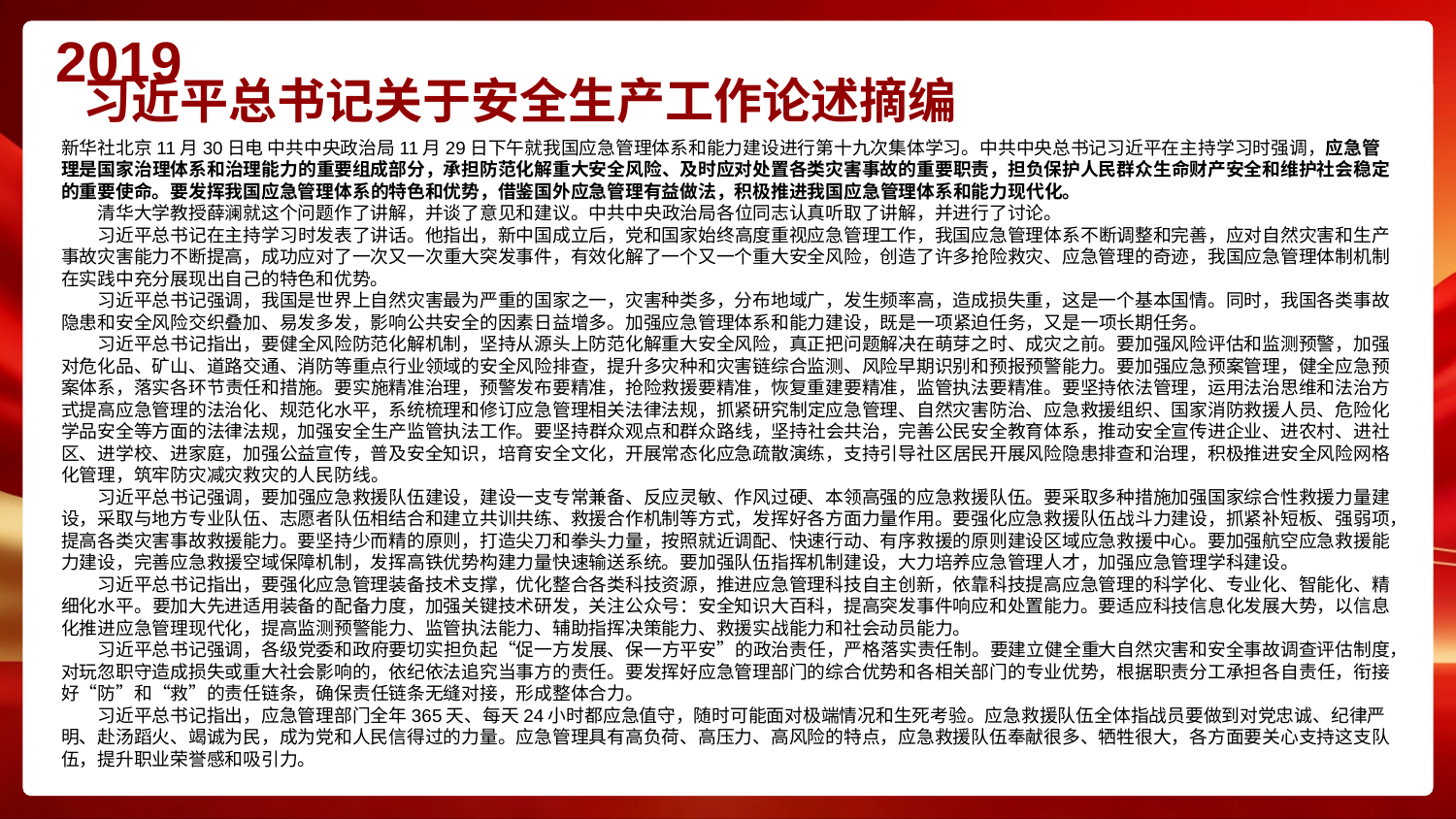

2019
# 习近平总书记关于安全生产工作论述摘编
新华社北京11月30日电 中共中央政治局11月29日下午就我国应急管理体系和能力建设进行第十九次集体学习。中共中央总书记习近平在主持学习时强调，应急管理是国家治理体系和治理能力的重要组成部分，承担防范化解重大安全风险、及时应对处置各类灾害事故的重要职责，担负保护人民群众生命财产安全和维护社会稳定的重要使命。要发挥我国应急管理体系的特色和优势，借鉴国外应急管理有益做法，积极推进我国应急管理体系和能力现代化。
　　清华大学教授薛澜就这个问题作了讲解，并谈了意见和建议。中共中央政治局各位同志认真听取了讲解，并进行了讨论。
　　习近平总书记在主持学习时发表了讲话。他指出，新中国成立后，党和国家始终高度重视应急管理工作，我国应急管理体系不断调整和完善，应对自然灾害和生产事故灾害能力不断提高，成功应对了一次又一次重大突发事件，有效化解了一个又一个重大安全风险，创造了许多抢险救灾、应急管理的奇迹，我国应急管理体制机制在实践中充分展现出自己的特色和优势。
　　习近平总书记强调，我国是世界上自然灾害最为严重的国家之一，灾害种类多，分布地域广，发生频率高，造成损失重，这是一个基本国情。同时，我国各类事故隐患和安全风险交织叠加、易发多发，影响公共安全的因素日益增多。加强应急管理体系和能力建设，既是一项紧迫任务，又是一项长期任务。
　　习近平总书记指出，要健全风险防范化解机制，坚持从源头上防范化解重大安全风险，真正把问题解决在萌芽之时、成灾之前。要加强风险评估和监测预警，加强对危化品、矿山、道路交通、消防等重点行业领域的安全风险排查，提升多灾种和灾害链综合监测、风险早期识别和预报预警能力。要加强应急预案管理，健全应急预案体系，落实各环节责任和措施。要实施精准治理，预警发布要精准，抢险救援要精准，恢复重建要精准，监管执法要精准。要坚持依法管理，运用法治思维和法治方式提高应急管理的法治化、规范化水平，系统梳理和修订应急管理相关法律法规，抓紧研究制定应急管理、自然灾害防治、应急救援组织、国家消防救援人员、危险化学品安全等方面的法律法规，加强安全生产监管执法工作。要坚持群众观点和群众路线，坚持社会共治，完善公民安全教育体系，推动安全宣传进企业、进农村、进社区、进学校、进家庭，加强公益宣传，普及安全知识，培育安全文化，开展常态化应急疏散演练，支持引导社区居民开展风险隐患排查和治理，积极推进安全风险网格化管理，筑牢防灾减灾救灾的人民防线。
　　习近平总书记强调，要加强应急救援队伍建设，建设一支专常兼备、反应灵敏、作风过硬、本领高强的应急救援队伍。要采取多种措施加强国家综合性救援力量建设，采取与地方专业队伍、志愿者队伍相结合和建立共训共练、救援合作机制等方式，发挥好各方面力量作用。要强化应急救援队伍战斗力建设，抓紧补短板、强弱项，提高各类灾害事故救援能力。要坚持少而精的原则，打造尖刀和拳头力量，按照就近调配、快速行动、有序救援的原则建设区域应急救援中心。要加强航空应急救援能力建设，完善应急救援空域保障机制，发挥高铁优势构建力量快速输送系统。要加强队伍指挥机制建设，大力培养应急管理人才，加强应急管理学科建设。
　　习近平总书记指出，要强化应急管理装备技术支撑，优化整合各类科技资源，推进应急管理科技自主创新，依靠科技提高应急管理的科学化、专业化、智能化、精细化水平。要加大先进适用装备的配备力度，加强关键技术研发，关注公众号：安全知识大百科，提高突发事件响应和处置能力。要适应科技信息化发展大势，以信息化推进应急管理现代化，提高监测预警能力、监管执法能力、辅助指挥决策能力、救援实战能力和社会动员能力。
　　习近平总书记强调，各级党委和政府要切实担负起“促一方发展、保一方平安”的政治责任，严格落实责任制。要建立健全重大自然灾害和安全事故调查评估制度，对玩忽职守造成损失或重大社会影响的，依纪依法追究当事方的责任。要发挥好应急管理部门的综合优势和各相关部门的专业优势，根据职责分工承担各自责任，衔接好“防”和“救”的责任链条，确保责任链条无缝对接，形成整体合力。
　　习近平总书记指出，应急管理部门全年365天、每天24小时都应急值守，随时可能面对极端情况和生死考验。应急救援队伍全体指战员要做到对党忠诚、纪律严明、赴汤蹈火、竭诚为民，成为党和人民信得过的力量。应急管理具有高负荷、高压力、高风险的特点，应急救援队伍奉献很多、牺牲很大，各方面要关心支持这支队伍，提升职业荣誉感和吸引力。